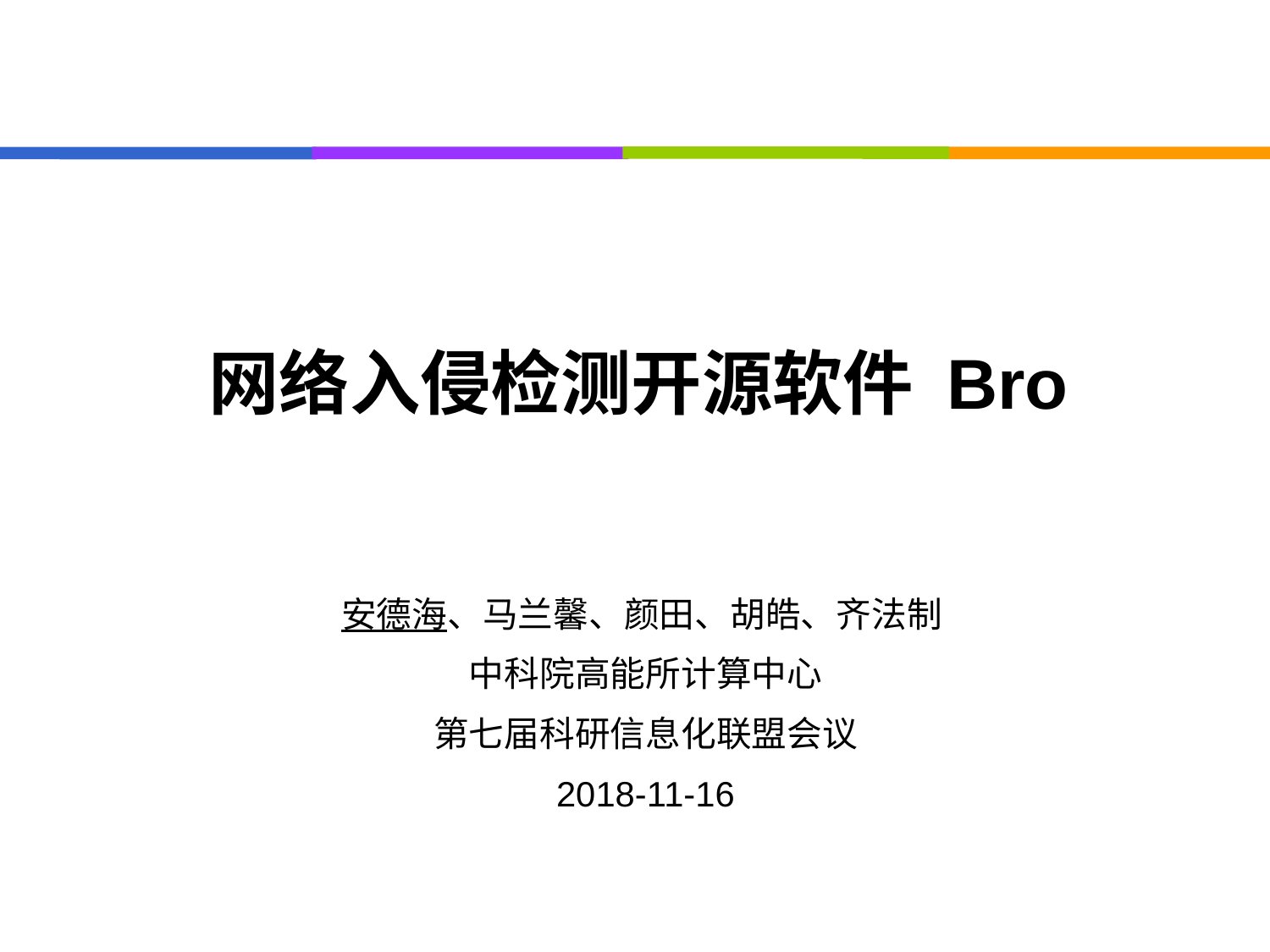

# 网络入侵检测开源软件 Bro
安德海、马兰馨、颜田、胡皓、齐法制
中科院高能所计算中心
第七届科研信息化联盟会议
2018-11-16